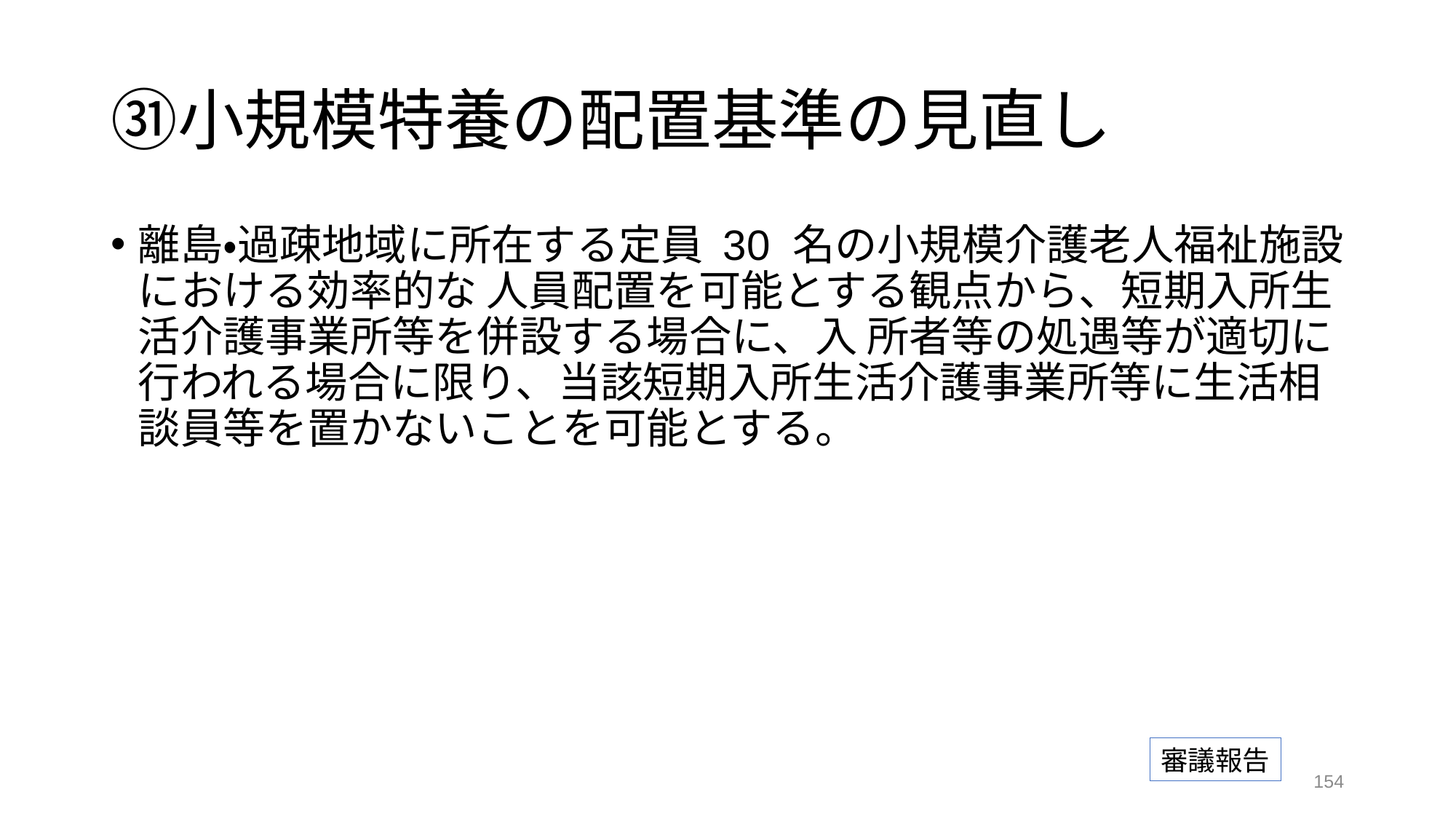

# ㉛小規模特養の配置基準の見直し
離島・過疎地域に所在する定員 30 名の小規模介護老人福祉施設における効率的な 人員配置を可能とする観点から、短期入所生活介護事業所等を併設する場合に、入 所者等の処遇等が適切に行われる場合に限り、当該短期入所生活介護事業所等に生活相談員等を置かないことを可能とする。
審議報告
154